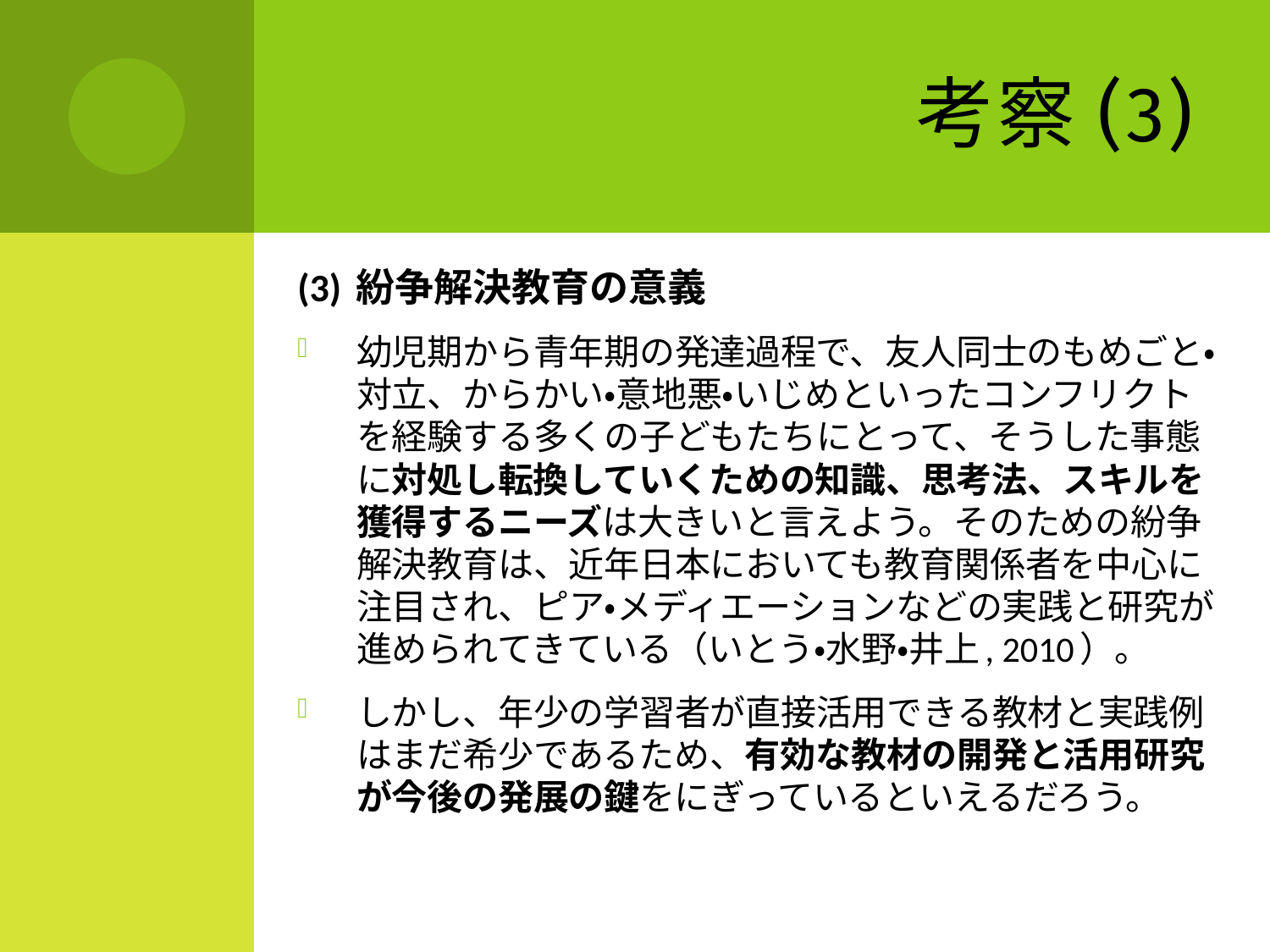

# 考察(3)
(3) 紛争解決教育の意義
幼児期から青年期の発達過程で、友人同士のもめごと・対立、からかい・意地悪・いじめといったコンフリクトを経験する多くの子どもたちにとって、そうした事態に対処し転換していくための知識、思考法、スキルを獲得するニーズは大きいと言えよう。そのための紛争解決教育は、近年日本においても教育関係者を中心に注目され、ピア・メディエーションなどの実践と研究が進められてきている（いとう・水野・井上, 2010）。
しかし、年少の学習者が直接活用できる教材と実践例はまだ希少であるため、有効な教材の開発と活用研究が今後の発展の鍵をにぎっているといえるだろう。